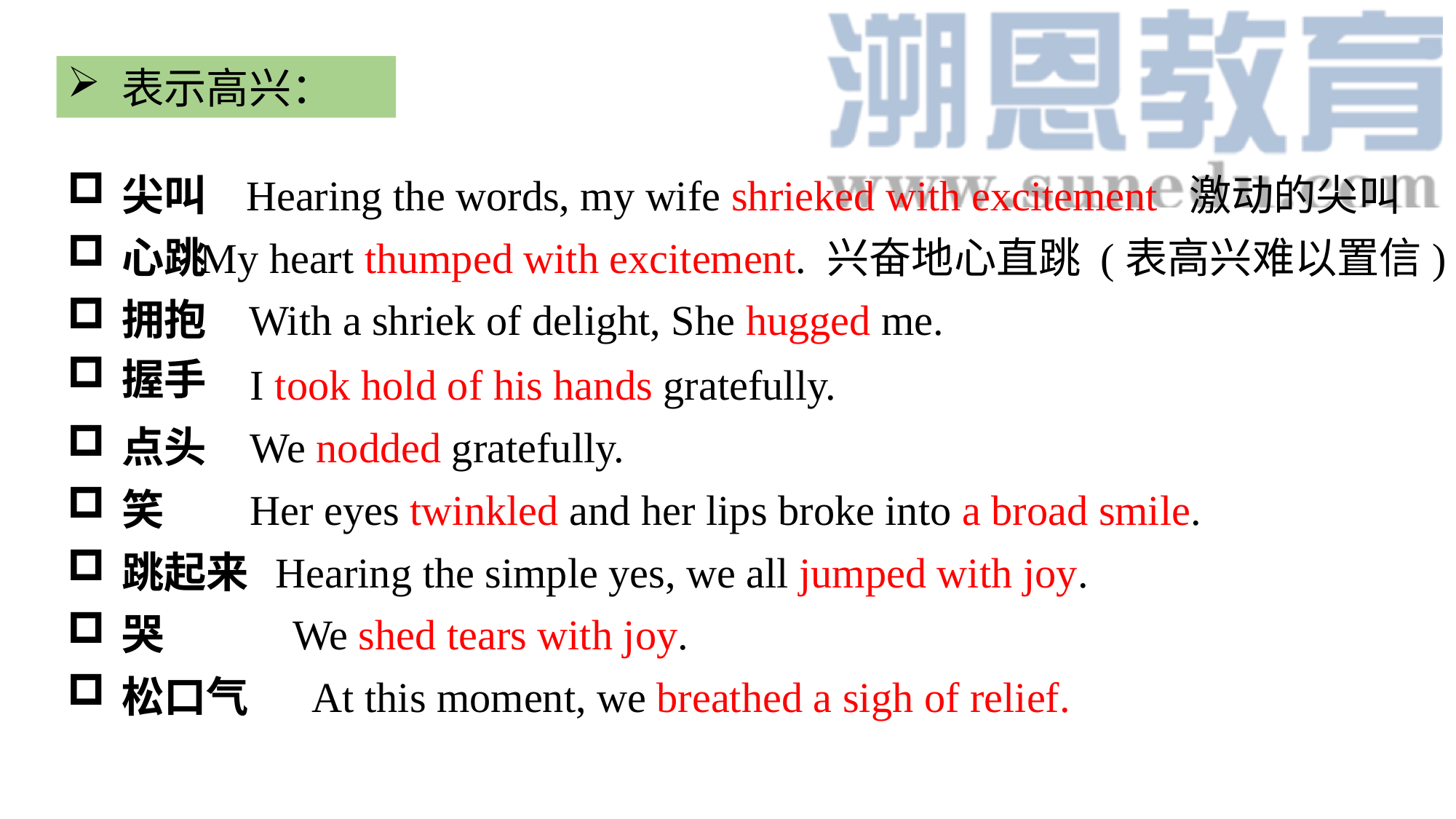

表示高兴：
尖叫
Hearing the words, my wife shrieked with excitement  激动的尖叫
心跳
My heart thumped with excitement. 兴奋地心直跳 (表高兴难以置信)
拥抱
With a shriek of delight, She hugged me.
握手
I took hold of his hands gratefully.
点头
We nodded gratefully.
笑
Her eyes twinkled and her lips broke into a broad smile.
跳起来
Hearing the simple yes, we all jumped with joy.
哭
We shed tears with joy.
松口气
At this moment, we breathed a sigh of relief.